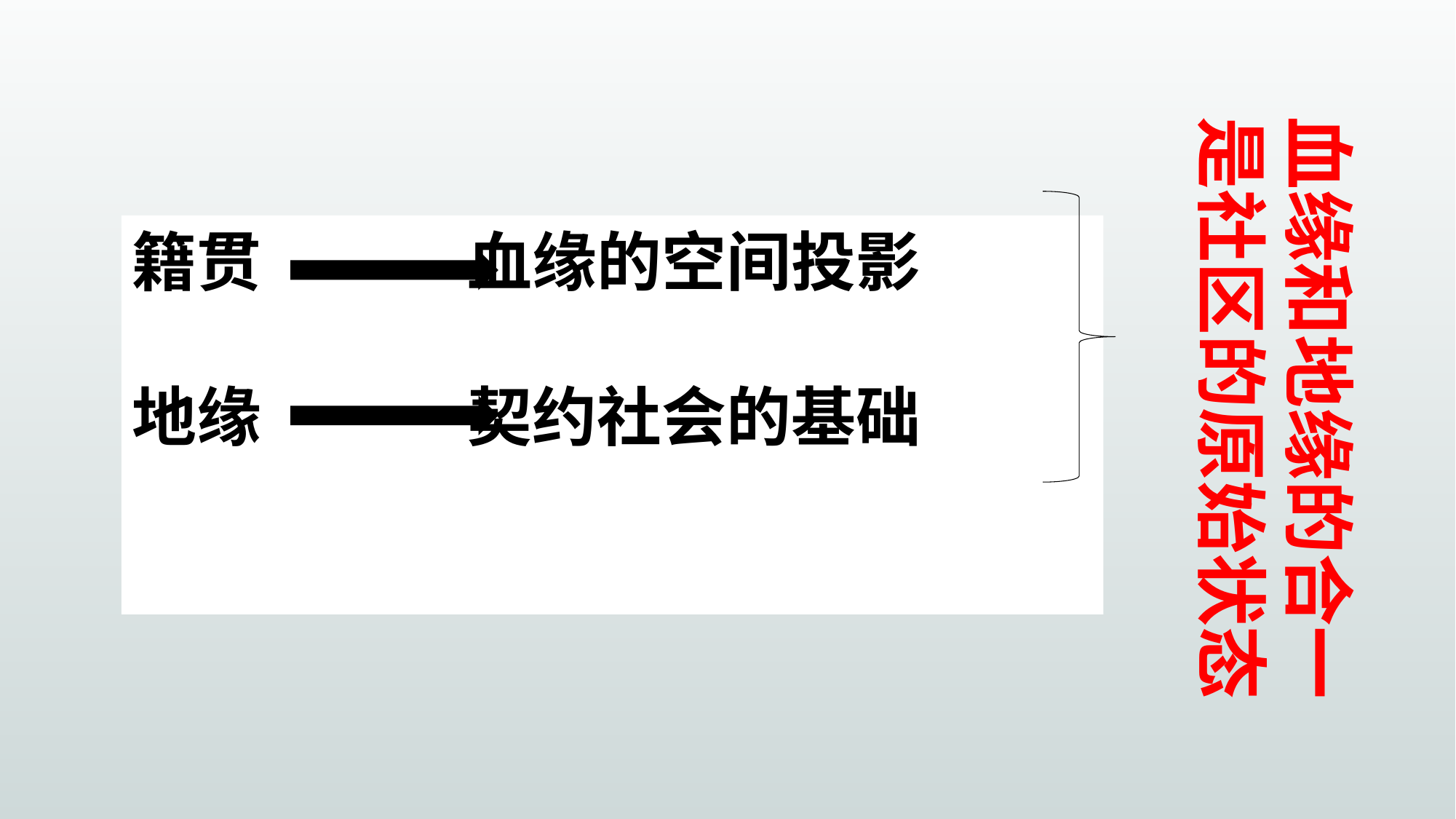

血缘和地缘的合一是社区的原始状态

籍贯              血缘的空间投影

地缘              契约社会的基础